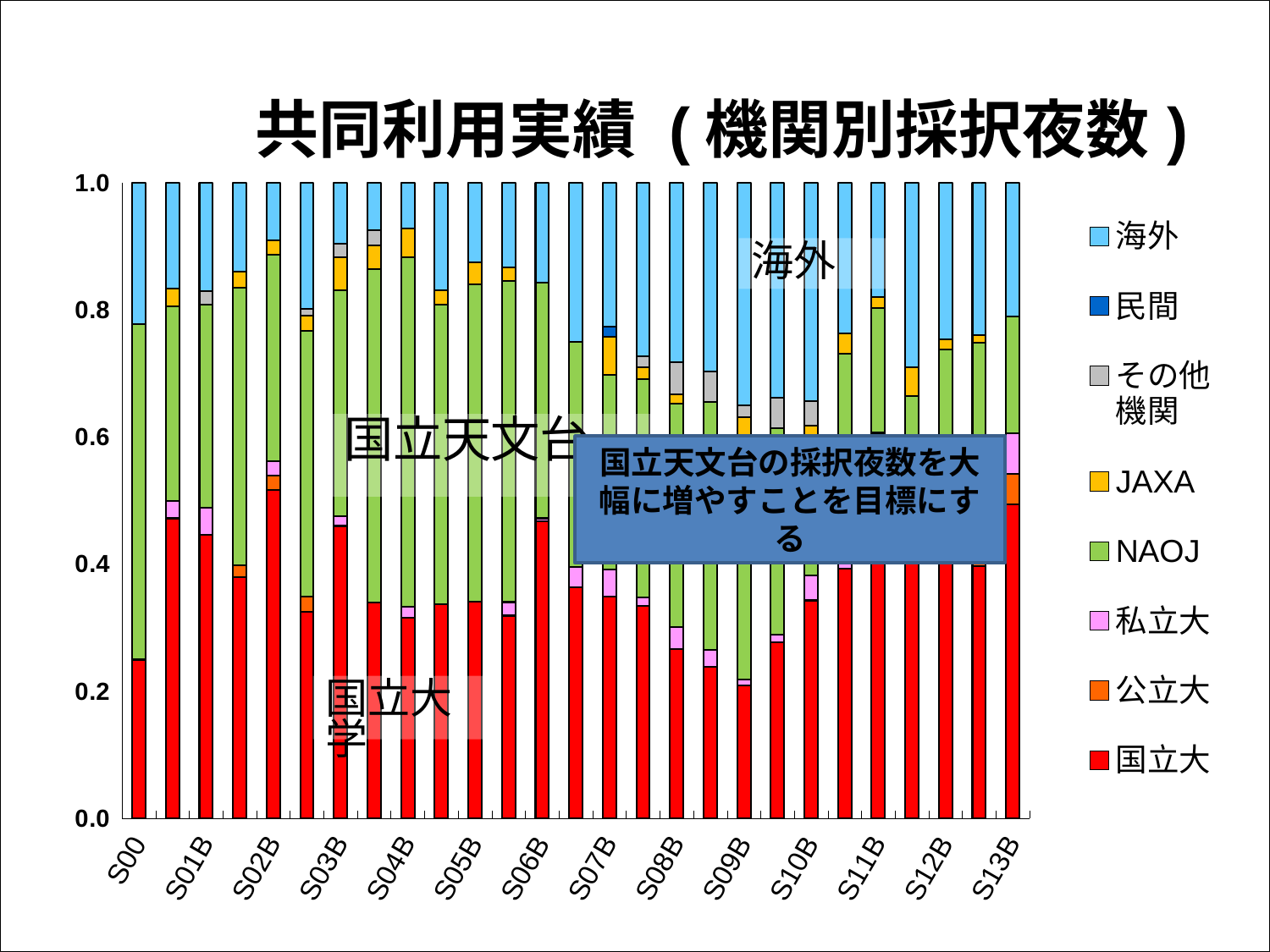

### Chart: 共同利用実績 (機関別採択夜数)

| Category | 国立大 | 公立大 | 私立大 | NAOJ | JAXA | その他機関 | 民間 | 海外 |
|---|---|---|---|---|---|---|---|---|
| S00 | 9.0 | 0.0 | 0.0 | 19.0 | 0.0 | 0.0 | 0.0 | 8.0 |
| S01A | 17.0 | 0.0 | 1.0 | 11.0 | 1.0 | 0.0 | 0.0 | 6.0 |
| S01B | 21.0 | 0.0 | 2.0 | 15.0 | 0.0 | 1.0 | 0.0 | 8.0 |
| S02A | 30.0 | 1.5 | 0.0 | 34.5 | 2.0 | 0.0 | 0.0 | 11.0 |
| S02B | 46.0 | 2.0 | 2.0 | 29.0 | 2.0 | 0.0 | 0.0 | 8.0 |
| S03A | 28.0 | 2.0 | 0.0 | 36.0 | 2.0 | 1.0 | 0.0 | 17.0 |
| S03B | 43.5 | 0.0 | 1.5 | 33.5 | 5.0 | 2.0 | 0.0 | 9.0 |
| S04A | 36.5 | 0.0 | 0.0 | 56.5 | 4.0 | 2.5 | 0.0 | 8.0 |
| S04B | 35.0 | 0.0 | 2.0 | 61.0 | 5.0 | 0.0 | 0.0 | 8.0 |
| S05A | 30.0 | 0.0 | 0.0 | 42.0 | 2.0 | 0.0 | 0.0 | 15.0 |
| S05B | 30.0 | 0.0 | 0.0 | 44.0 | 3.0 | 0.0 | 0.0 | 11.0 |
| S06A | 30.0 | 0.0 | 2.0 | 47.5 | 2.0 | 0.0 | 0.0 | 12.5 |
| S06B | 47.2 | 0.0 | 0.5 | 37.5 | 0.0 | 0.0 | 0.0 | 15.8 |
| S07A | 40.0 | 0.0 | 3.5 | 39.0 | 0.0 | 0.0 | 0.0 | 27.5 |
| S07B | 41.0 | 0.0 | 5.0 | 36.0 | 7.0 | 0.0 | 2.0 | 26.5 |
| S08A | 37.5 | 0.0 | 1.5 | 38.5 | 2.0 | 2.0 | 0.0 | 30.5 |
| S08B | 31.5 | 0.0 | 4.0 | 41.5 | 1.7 | 6.0 | 0.0 | 33.300000000000004 |
| S09A | 27.0 | 0.0 | 3.0 | 44.0 | 0.0 | 5.5 | 0.0 | 33.5 |
| S09B | 23.0 | 0.0 | 1.0 | 40.5 | 5.0 | 2.0 | 0.0 | 38.5 |
| S10A | 23.0 | 0.0 | 1.0 | 27.0 | 0.0 | 4.0 | 0.0 | 28.0 |
| S10B | 17.5 | 0.0 | 2.0 | 11.0 | 1.0 | 2.0 | 0.0 | 17.5 |
| S11A | 36.5 | 0.0 | 3.0 | 28.5 | 3.0 | 0.0 | 0.0 | 22.0 |
| S11B | 29.5 | 0.0 | 6.0 | 11.5 | 1.0 | 0.0 | 0.0 | 10.5 |
| S12A | 38.0 | 0.0 | 4.0 | 9.5 | 3.5 | 0.0 | 0.0 | 22.5 |
| S12B | 33.5 | 0.0 | 3.0 | 10.0 | 1.0 | 0.0 | 0.0 | 15.5 |
| S13A | 34.0 | 3.0 | 4.0 | 23.0 | 1.0 | 0.0 | 0.0 | 20.5 |
| S13B | 30.9 | 3.0 | 4.0 | 11.5 | 0.0 | 0.0 | 0.0 | 13.1 |
国立天文台の採択夜数を大幅に増やすことを目標にする
81